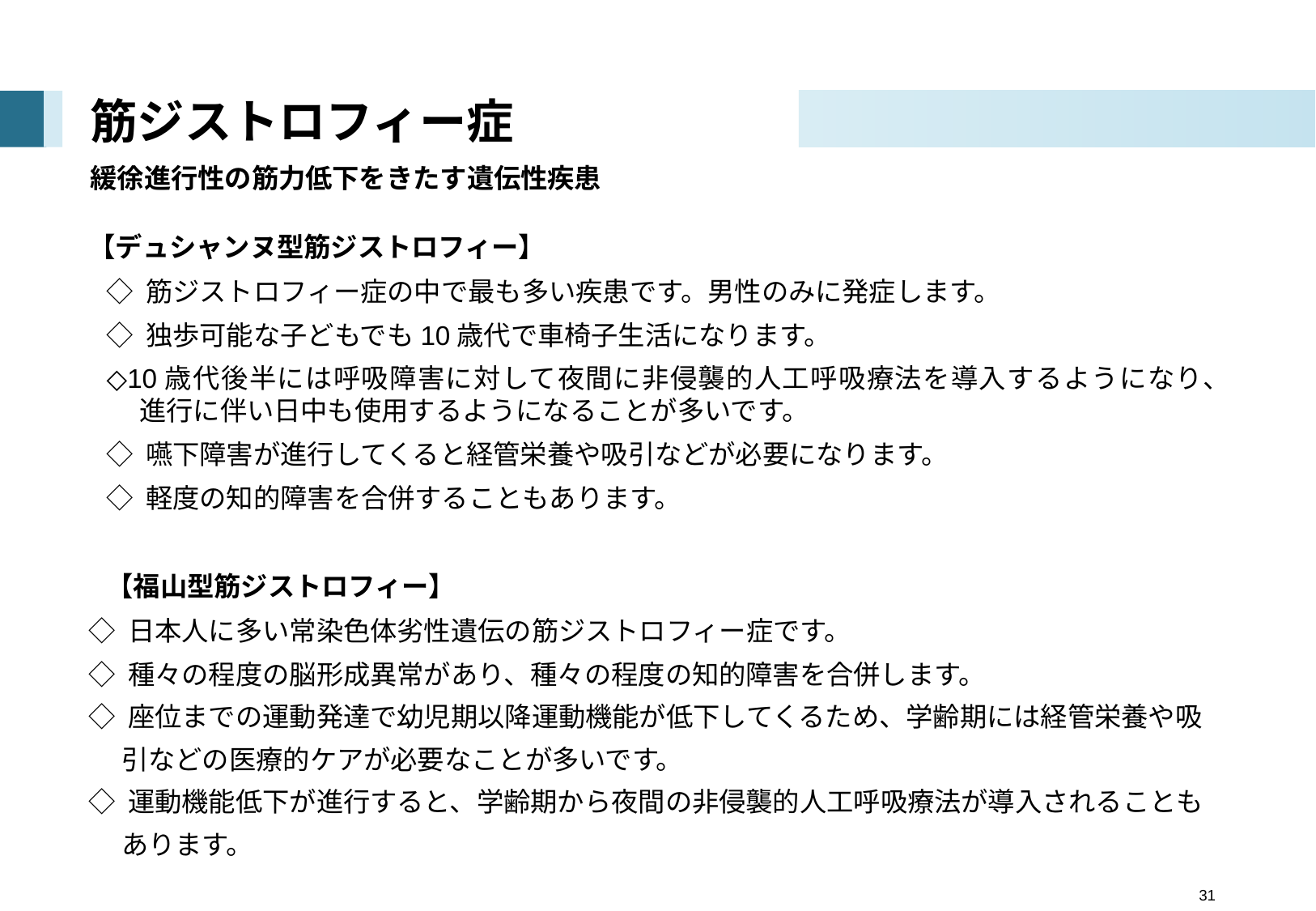

# 筋ジストロフィー症
緩徐進行性の筋力低下をきたす遺伝性疾患
【デュシャンヌ型筋ジストロフィー】
◇ 筋ジストロフィー症の中で最も多い疾患です。男性のみに発症します。
◇ 独歩可能な子どもでも10歳代で車椅子生活になります。
◇10歳代後半には呼吸障害に対して夜間に非侵襲的人工呼吸療法を導入するようになり、
　 進行に伴い日中も使用するようになることが多いです。
◇ 嚥下障害が進行してくると経管栄養や吸引などが必要になります。
◇ 軽度の知的障害を合併することもあります。

【福山型筋ジストロフィー】
◇ 日本人に多い常染色体劣性遺伝の筋ジストロフィー症です。
◇ 種々の程度の脳形成異常があり、種々の程度の知的障害を合併します。
◇ 座位までの運動発達で幼児期以降運動機能が低下してくるため、学齢期には経管栄養や吸
　 引などの医療的ケアが必要なことが多いです。
◇ 運動機能低下が進行すると、学齢期から夜間の非侵襲的人工呼吸療法が導入されることも
　 あります。
　　　　　　　　　　　　　　　　 31